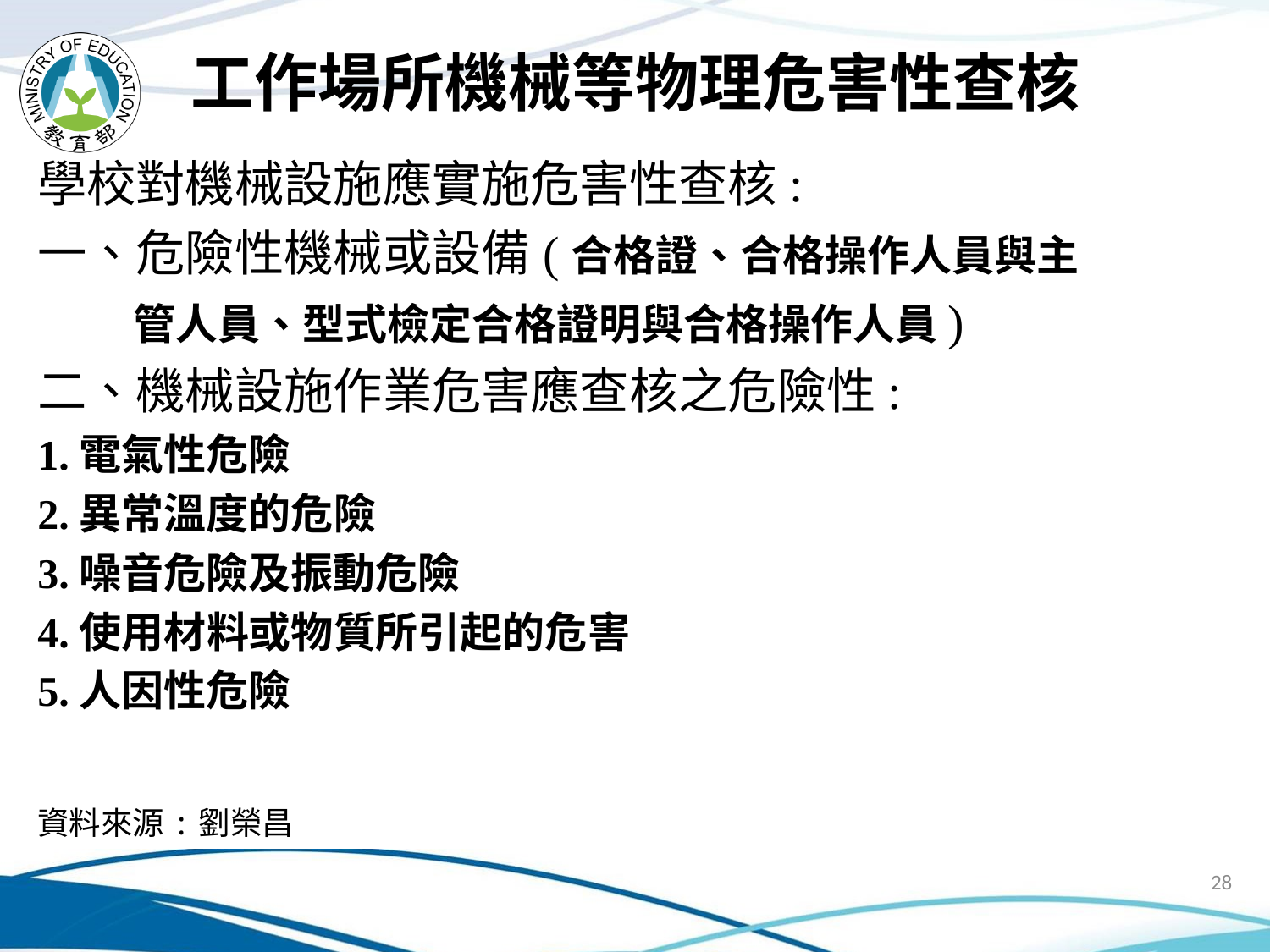

# 工作場所機械等物理危害性查核
學校對機械設施應實施危害性查核:
一、危險性機械或設備(合格證、合格操作人員與主
         管人員、型式檢定合格證明與合格操作人員)
二、機械設施作業危害應查核之危險性:
1.電氣性危險
2.異常溫度的危險
3.噪音危險及振動危險
4.使用材料或物質所引起的危害
5.人因性危險
資料來源:劉榮昌
28